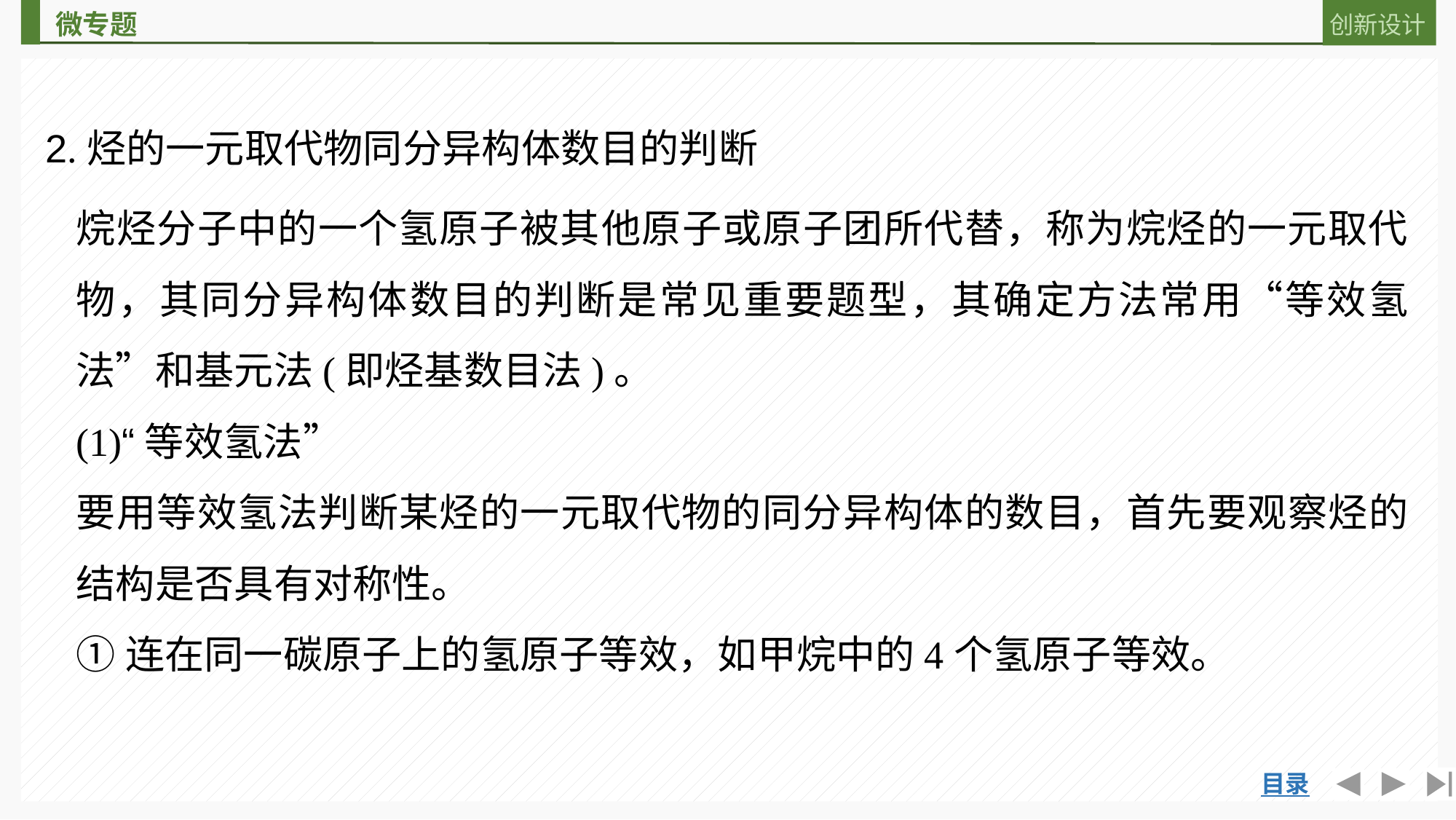

2.烃的一元取代物同分异构体数目的判断
烷烃分子中的一个氢原子被其他原子或原子团所代替，称为烷烃的一元取代物，其同分异构体数目的判断是常见重要题型，其确定方法常用“等效氢法”和基元法(即烃基数目法)。
(1)“等效氢法”
要用等效氢法判断某烃的一元取代物的同分异构体的数目，首先要观察烃的结构是否具有对称性。
①连在同一碳原子上的氢原子等效，如甲烷中的4个氢原子等效。